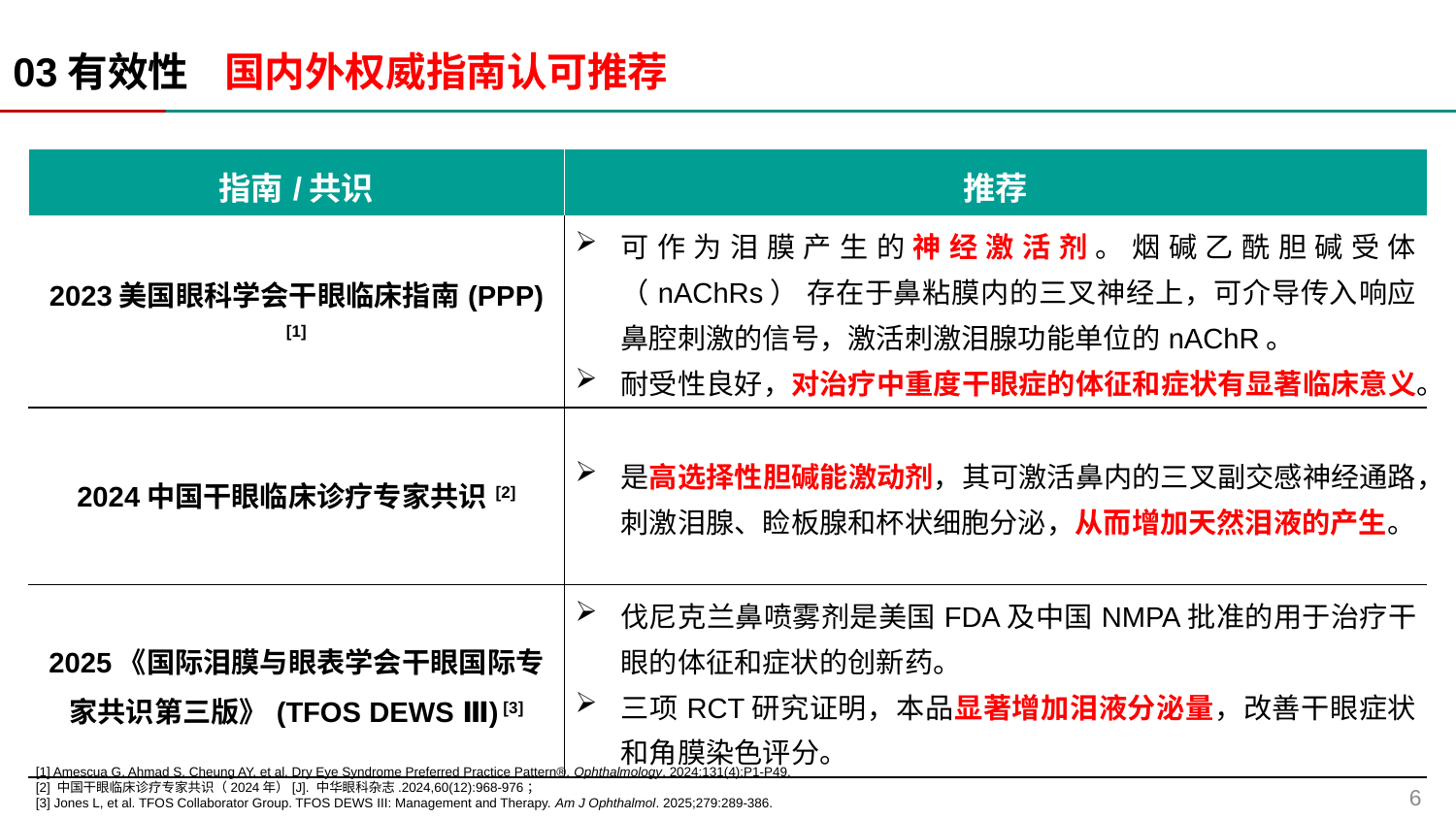

03有效性    国内外权威指南认可推荐
| 指南/共识 | 推荐 |
| --- | --- |
| 2023美国眼科学会干眼临床指南(PPP)[1] | 可作为泪膜产生的神经激活剂。烟碱乙酰胆碱受体（nAChRs） 存在于鼻粘膜内的三叉神经上，可介导传入响应鼻腔刺激的信号，激活刺激泪腺功能单位的nAChR。 耐受性良好，对治疗中重度干眼症的体征和症状有显著临床意义。 |
| 2024中国干眼临床诊疗专家共识[2] | 是高选择性胆碱能激动剂，其可激活鼻内的三叉副交感神经通路，刺激泪腺、睑板腺和杯状细胞分泌，从而增加天然泪液的产生。 |
| 2025《国际泪膜与眼表学会干眼国际专家共识第三版》(TFOS DEWS Ⅲ) [3] | 伐尼克兰鼻喷雾剂是美国FDA及中国NMPA批准的用于治疗干眼的体征和症状的创新药。 三项RCT研究证明，本品显著增加泪液分泌量，改善干眼症状和角膜染色评分。 |
[1] Amescua G, Ahmad S, Cheung AY, et al. Dry Eye Syndrome Preferred Practice Pattern®. Ophthalmology. 2024;131(4):P1-P49.
[2] 中国干眼临床诊疗专家共识（2024年）[J]. 中华眼科杂志.2024,60(12):968-976；
[3] Jones L, et al. TFOS Collaborator Group. TFOS DEWS III: Management and Therapy. Am J Ophthalmol. 2025;279:289-386.
6